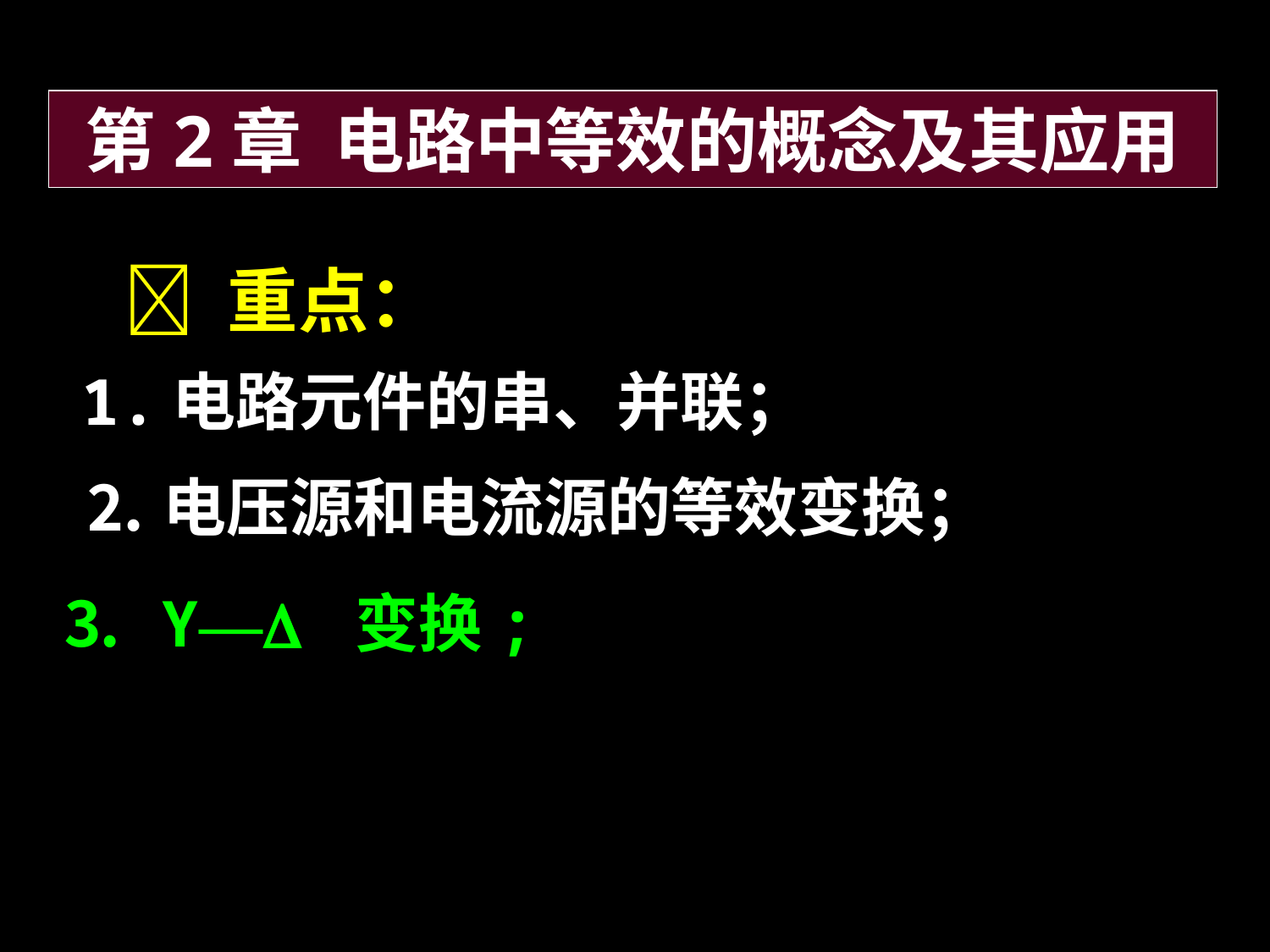

第2章  电路中等效的概念及其应用
♦ 重点：
1.电路元件的串、并联；
⒉电压源和电流源的等效变换；
⒊ Y—Δ 变换;